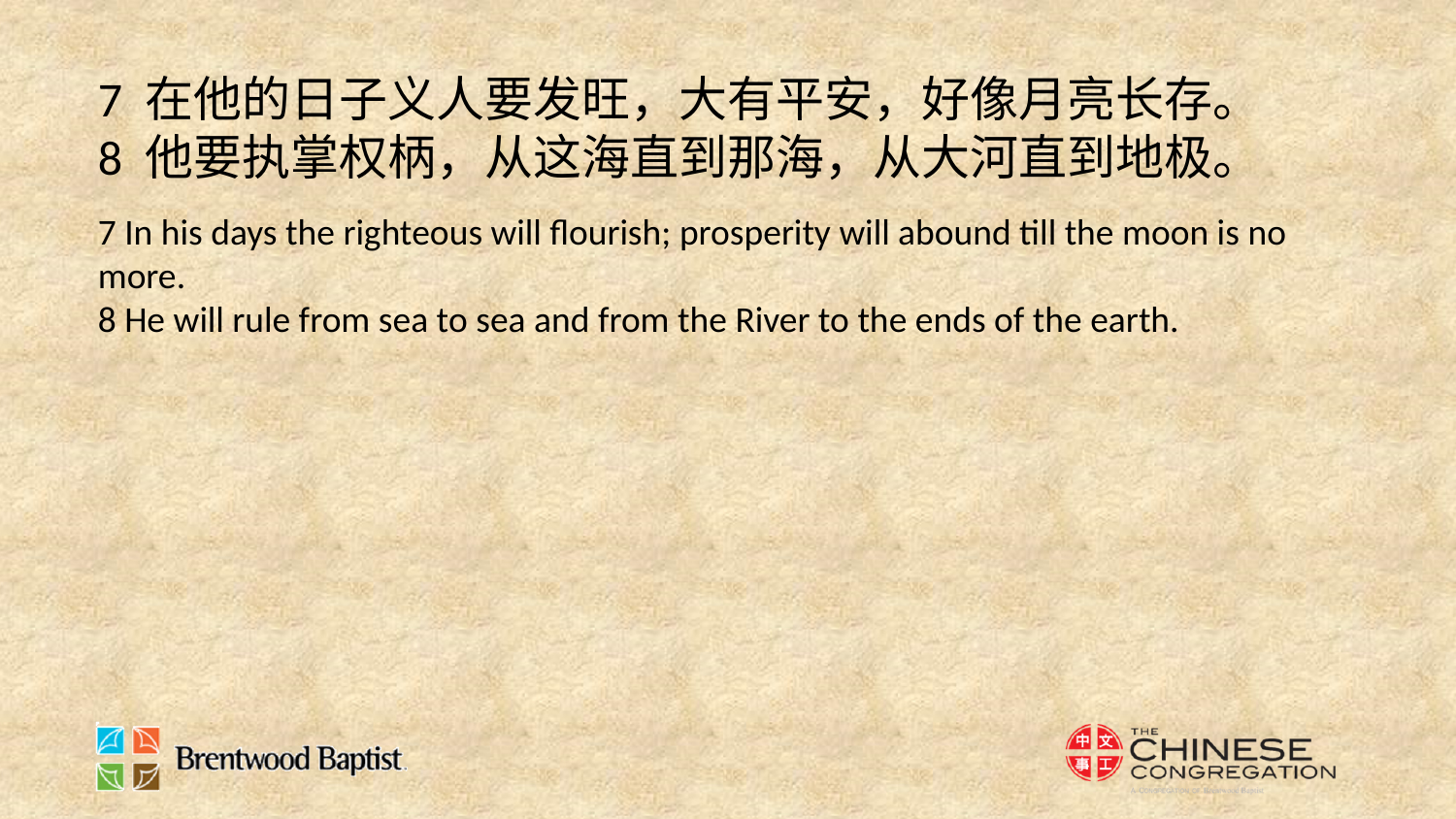

7 在他的日子义人要发旺，大有平安，好像月亮长存。
8 他要执掌权柄，从这海直到那海，从大河直到地极。

7 In his days the righteous will flourish; prosperity will abound till the moon is no more.
8 He will rule from sea to sea and from the River to the ends of the earth.